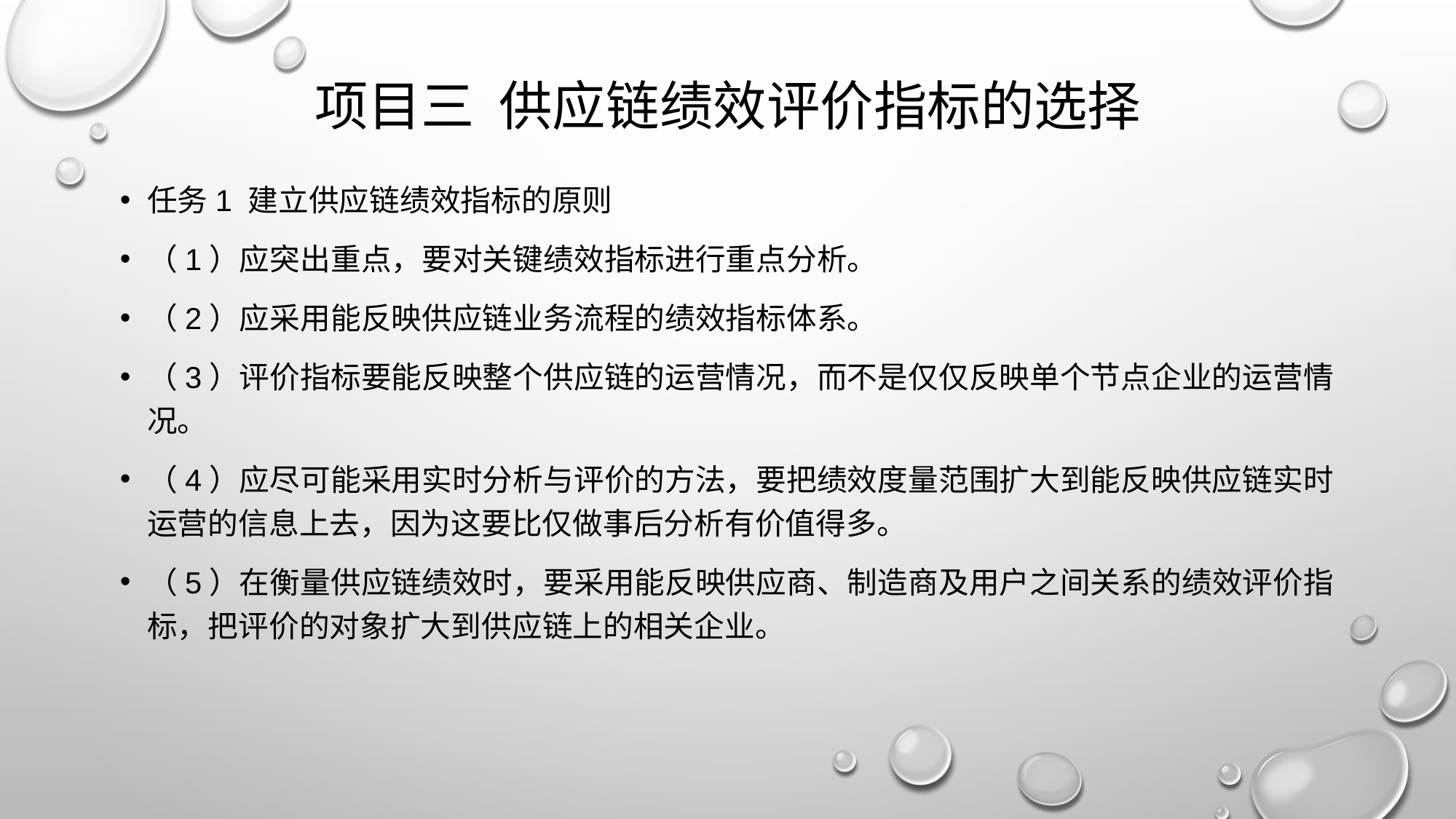

# 项目三  供应链绩效评价指标的选择
任务1 建立供应链绩效指标的原则
（1）应突出重点，要对关键绩效指标进行重点分析。
（2）应采用能反映供应链业务流程的绩效指标体系。
（3）评价指标要能反映整个供应链的运营情况，而不是仅仅反映单个节点企业的运营情况。
（4）应尽可能采用实时分析与评价的方法，要把绩效度量范围扩大到能反映供应链实时运营的信息上去，因为这要比仅做事后分析有价值得多。
（5）在衡量供应链绩效时，要采用能反映供应商、制造商及用户之间关系的绩效评价指标，把评价的对象扩大到供应链上的相关企业。